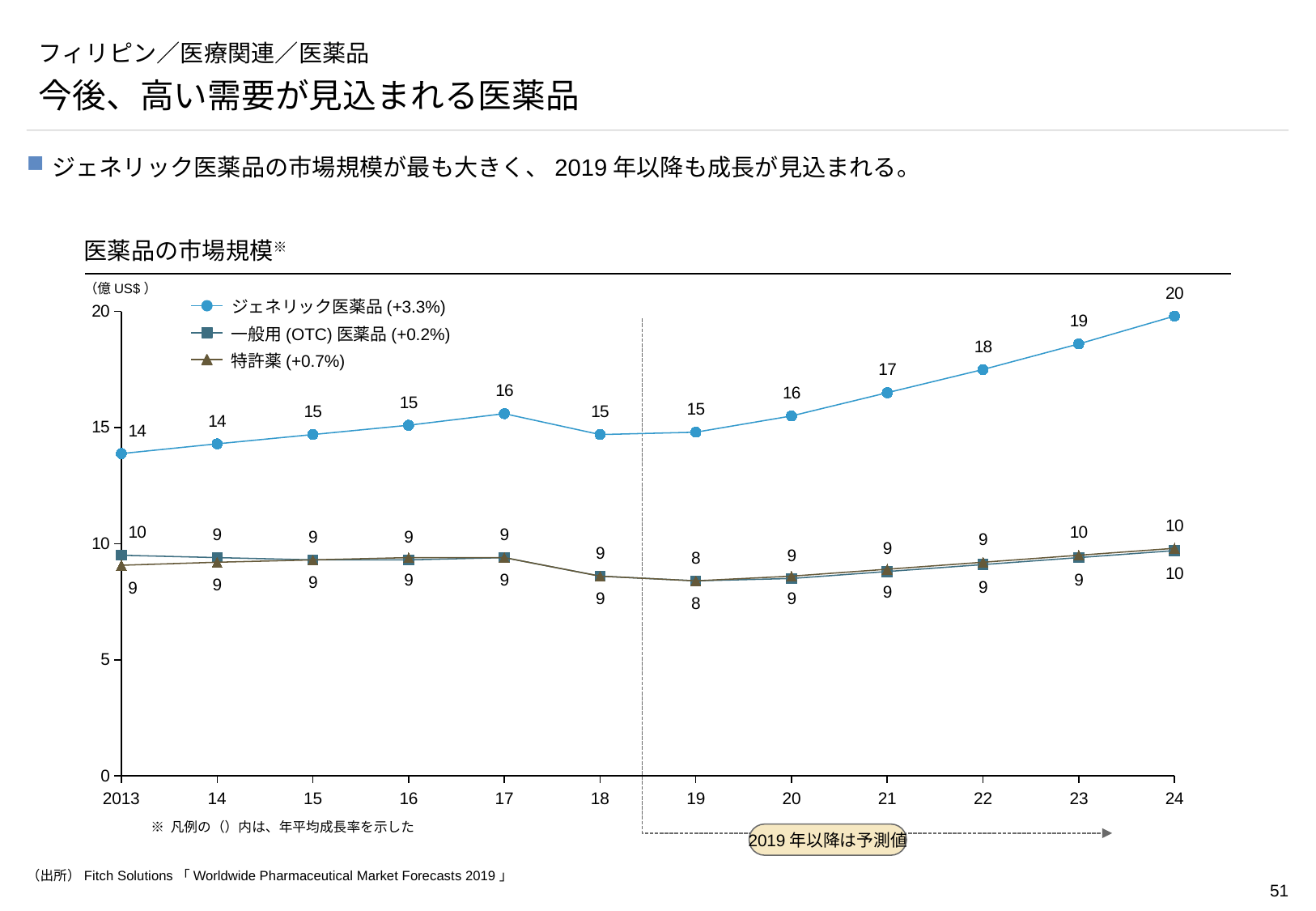

# フィリピン／医療関連／医薬品
今後、高い需要が見込まれる医薬品
ジェネリック医薬品の市場規模が最も大きく、2019年以降も成長が見込まれる。
医薬品の市場規模※
（億US$）

### Chart

| Category |  |  |  |
|---|---|---|---|
ジェネリック医薬品(+3.3%)

2019年以降は予測値
一般用(OTC)医薬品(+0.2%)

特許薬(+0.7%)

2013
14
15
16
17
18
19
20
21
22
23
24
※ 凡例の（）内は、年平均成長率を示した
（出所）Fitch Solutions「Worldwide Pharmaceutical Market Forecasts 2019」